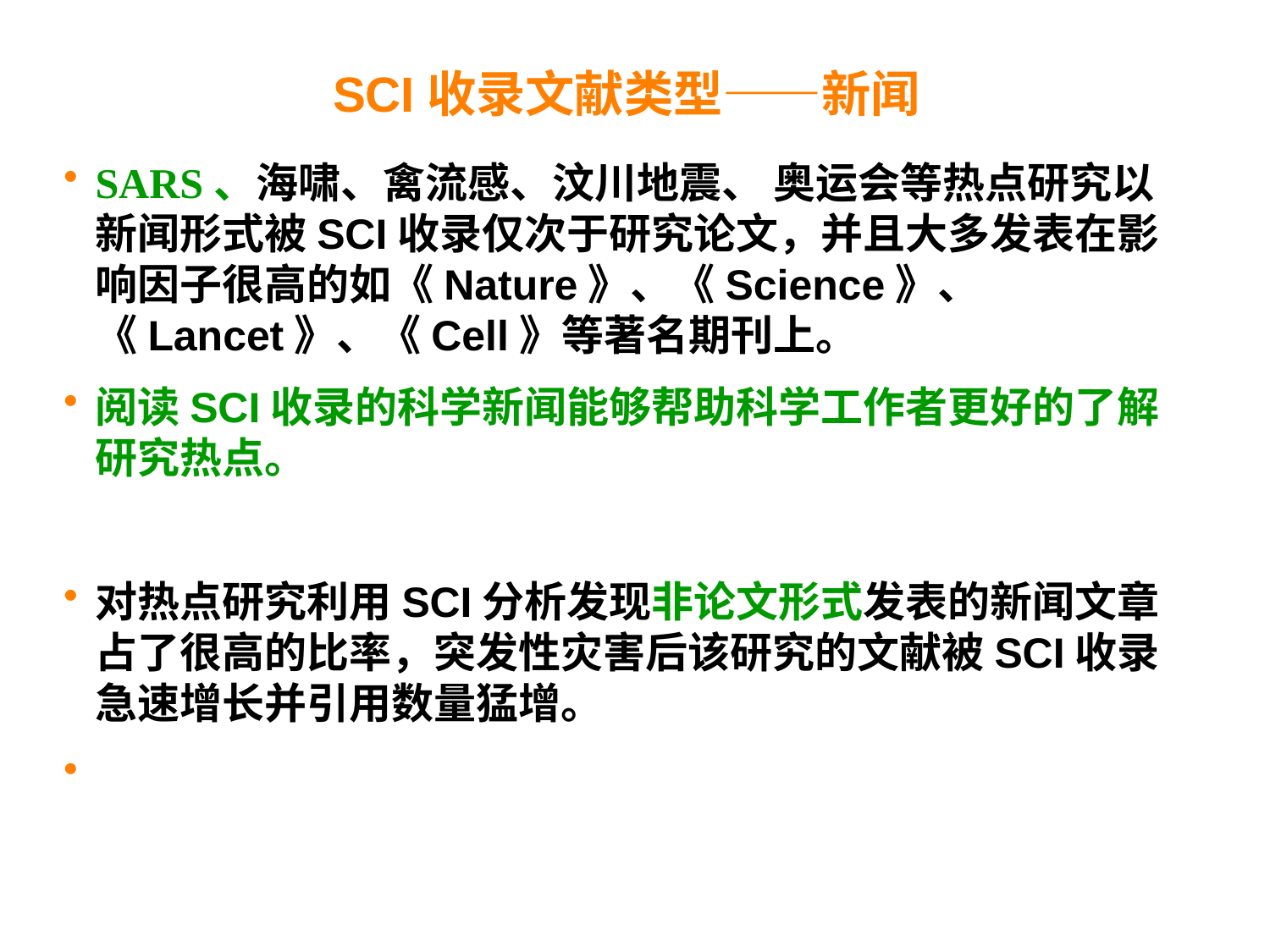

# SCI收录文献类型——新闻
SARS、海啸、禽流感、汶川地震、 奥运会等热点研究以新闻形式被SCI收录仅次于研究论文，并且大多发表在影响因子很高的如《Nature》、《Science》、《Lancet》、《Cell》等著名期刊上。
阅读SCI收录的科学新闻能够帮助科学工作者更好的了解研究热点。

对热点研究利用SCI分析发现非论文形式发表的新闻文章占了很高的比率，突发性灾害后该研究的文献被SCI收录急速增长并引用数量猛增。